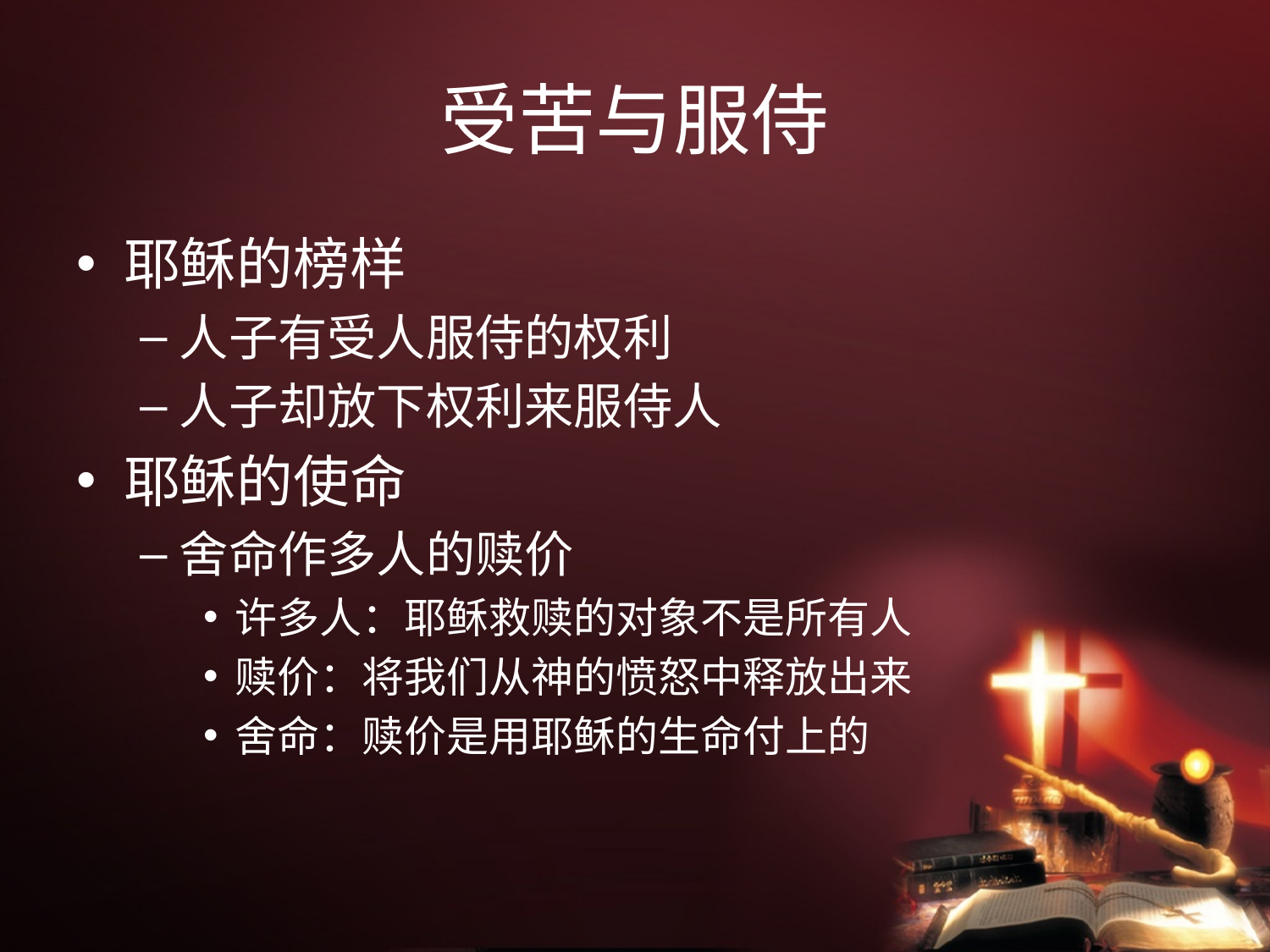

# 受苦与服侍
耶稣的榜样
人子有受人服侍的权利
人子却放下权利来服侍人
耶稣的使命
舍命作多人的赎价
许多人：耶稣救赎的对象不是所有人
赎价：将我们从神的愤怒中释放出来
舍命：赎价是用耶稣的生命付上的